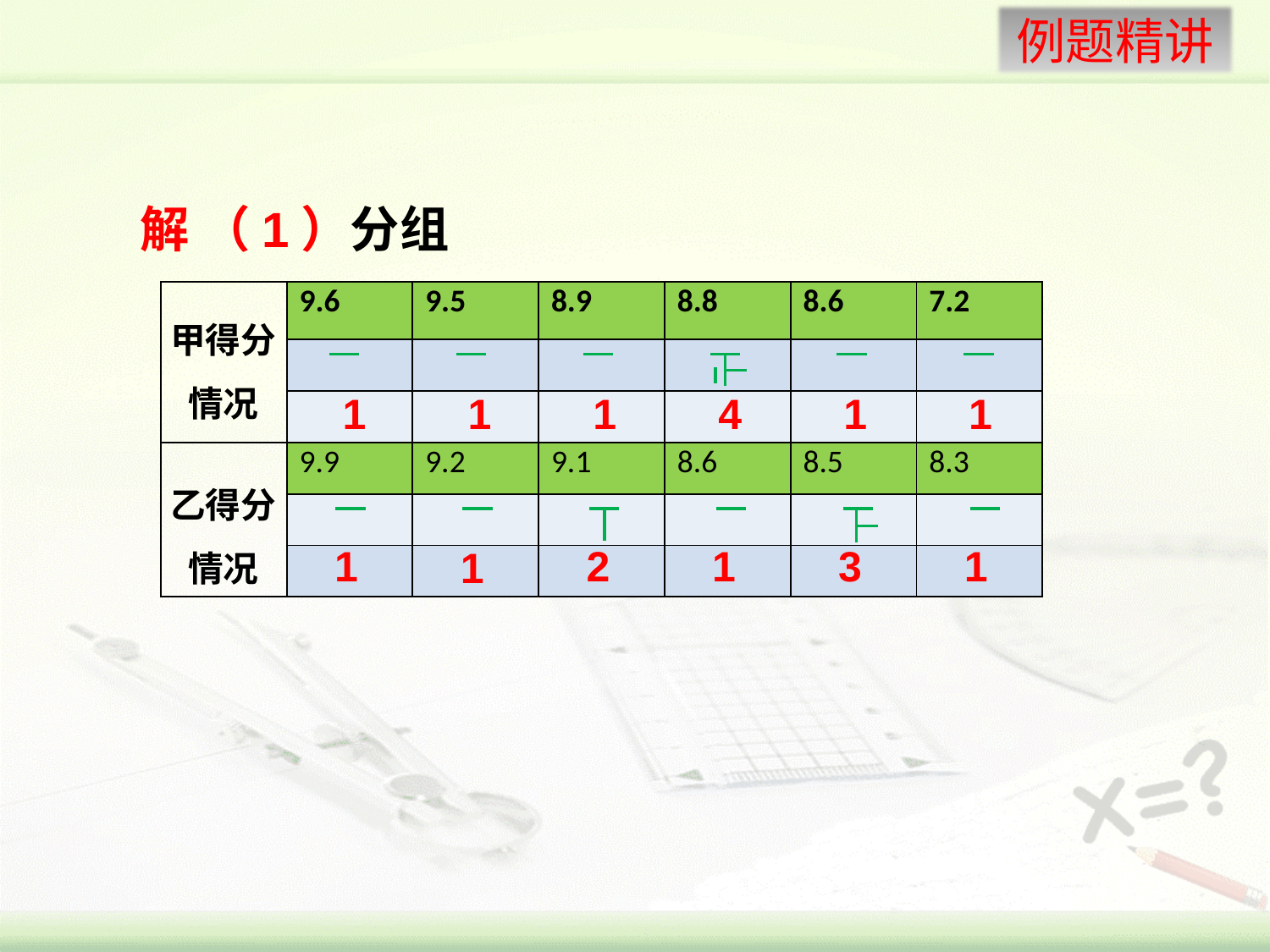

解 （1）分组
|  | 9.6 | 9.5 | 8.9 | 8.8 | 8.6 | 7.2 |
| --- | --- | --- | --- | --- | --- | --- |
|  |  |  |  |  |  |  |
|  |  |  |  |  |  |  |
|  | 9.9 | 9.2 | 9.1 | 8.6 | 8.5 | 8.3 |
|  |  |  |  |  |  |  |
|  |  |  |  |  |  |  |
甲得分情况
乙得分情况
1
1
1
4
1
1
1
2
1
3
1
1